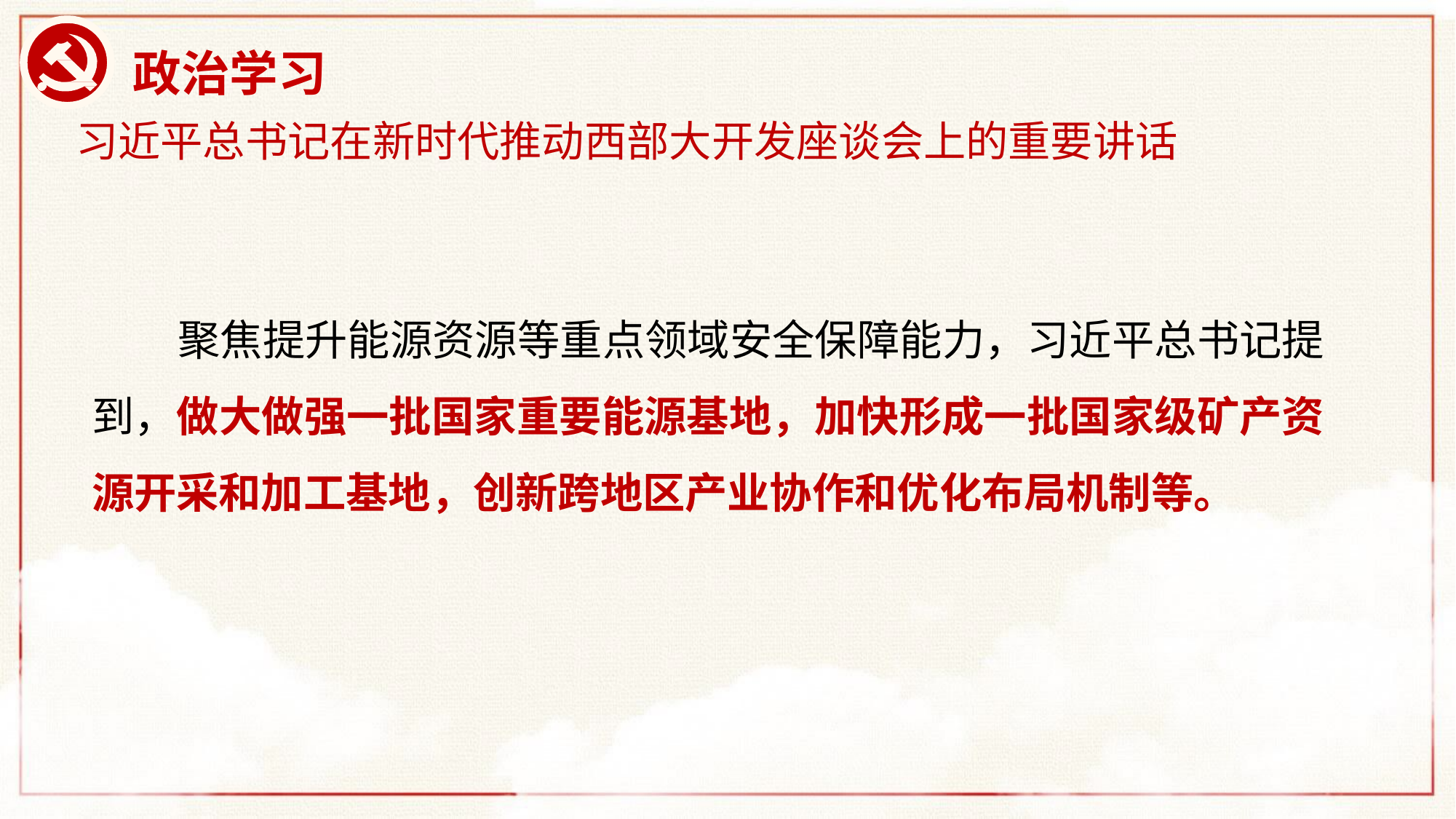

# 政治学习
习近平总书记在新时代推动西部大开发座谈会上的重要讲话
聚焦提升能源资源等重点领域安全保障能力，习近平总书记提到，做大做强一批国家重要能源基地，加快形成一批国家级矿产资源开采和加工基地，创新跨地区产业协作和优化布局机制等。